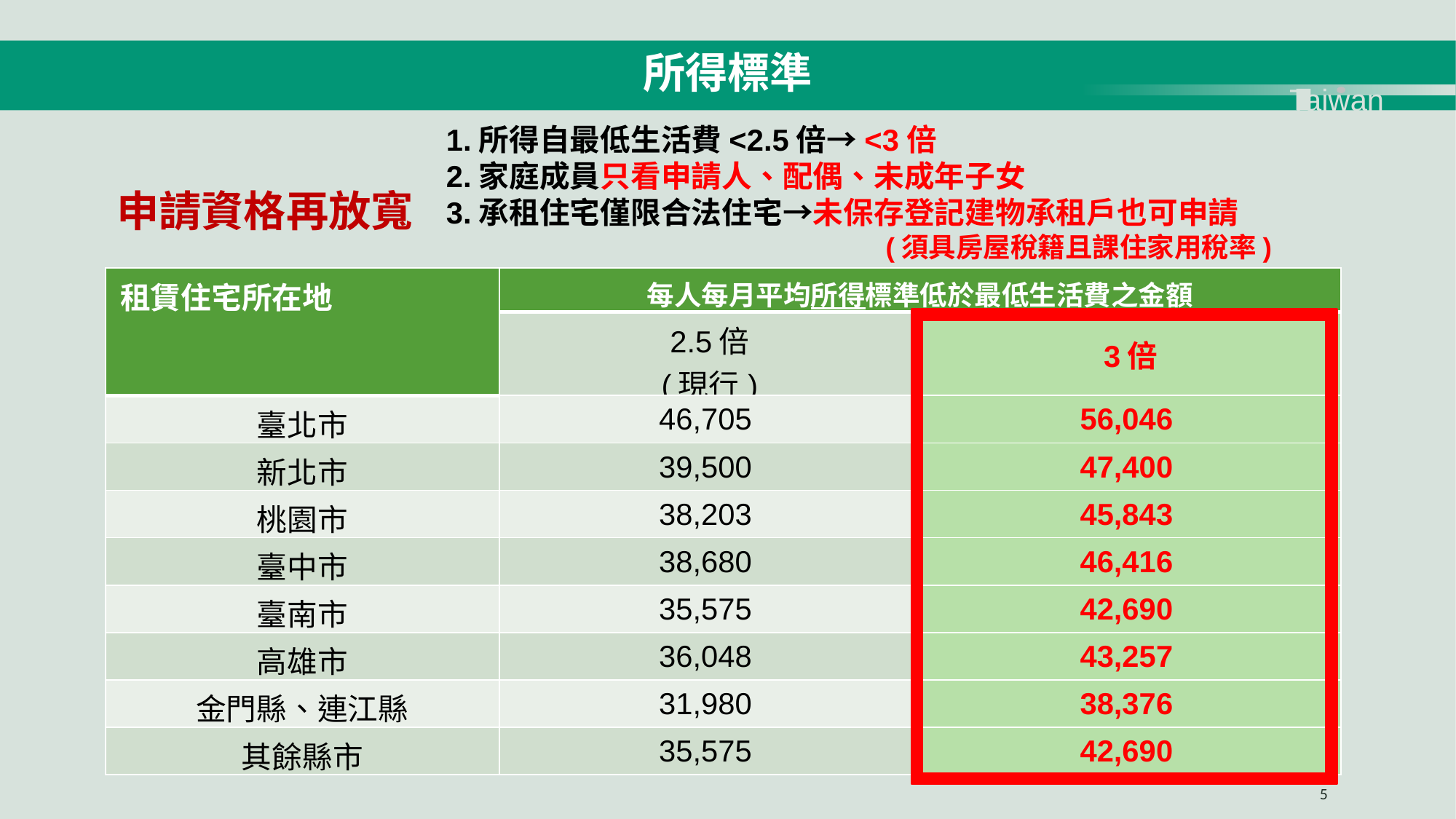

所得標準

Taiwan

1.所得自最低生活費<2.5倍→<3倍
2.家庭成員只看申請人、配偶、未成年子女
3.承租住宅僅限合法住宅→未保存登記建物承租戶也可申請
(須具房屋稅籍且課住家用稅率)
申請資格再放寬
| 租賃住宅所在地 | 每人每月平均所得標準低於最低生活費之金額 |  |
| --- | --- | --- |
|  | 2.5倍 (現行) | 3倍 |
| 臺北市 | 46,705 | 56,046 |
| 新北市 | 39,500 | 47,400 |
| 桃園市 | 38,203 | 45,843 |
| 臺中市 | 38,680 | 46,416 |
| 臺南市 | 35,575 | 42,690 |
| 高雄市 | 36,048 | 43,257 |
| 金門縣、連江縣 | 31,980 | 38,376 |
| 其餘縣市 | 35,575 | 42,690 |

5